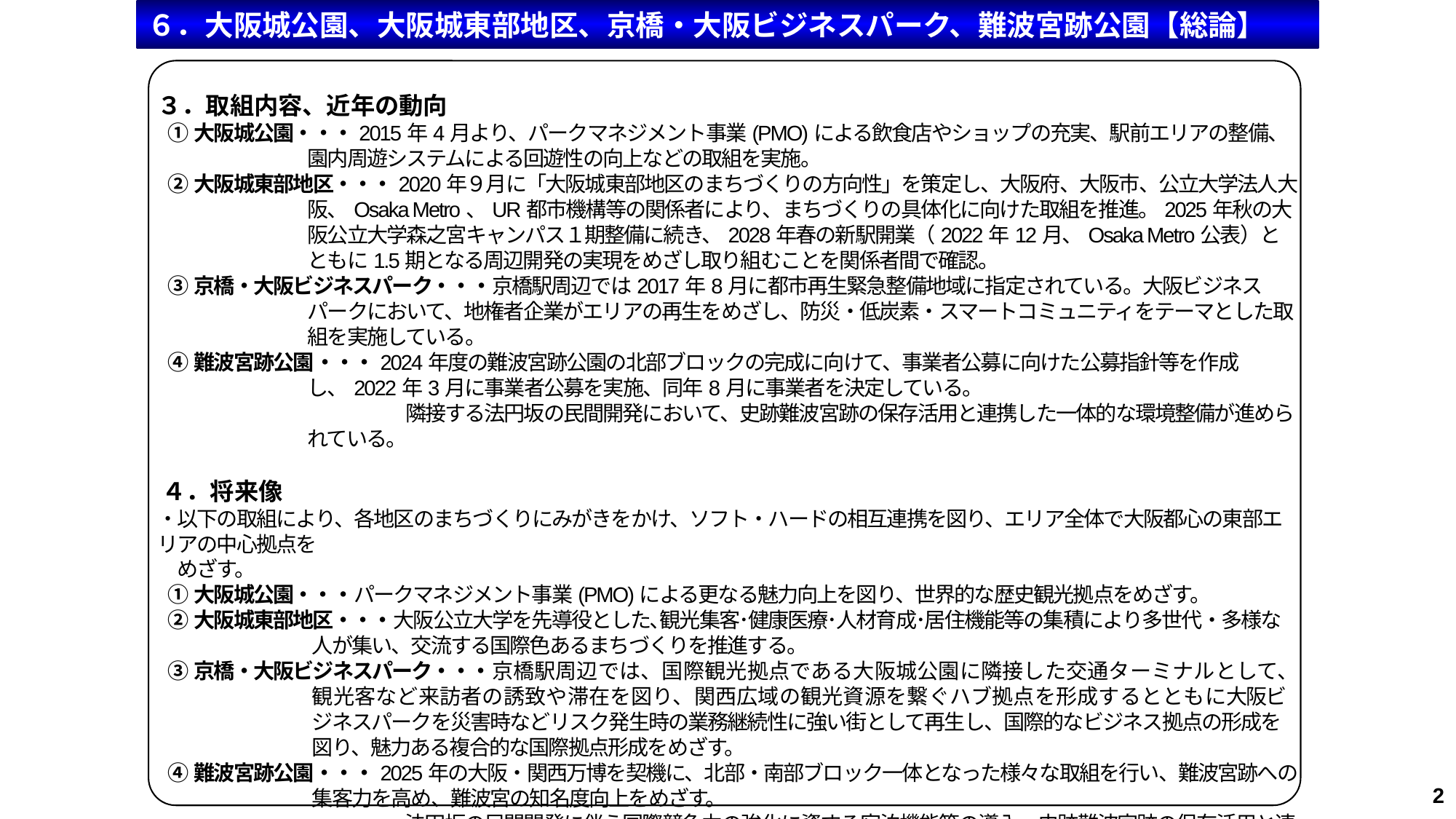

６．大阪城公園、大阪城東部地区、京橋・大阪ビジネスパーク、難波宮跡公園【総論】

３．取組内容、近年の動向
①大阪城公園・・・2015年4月より、パークマネジメント事業(PMO)による飲食店やショップの充実、駅前エリアの整備、園内周遊システムによる回遊性の向上などの取組を実施。
②大阪城東部地区・・・2020年９月に「大阪城東部地区のまちづくりの方向性」を策定し、大阪府、大阪市、公立大学法人大阪、Osaka Metro、UR都市機構等の関係者により、まちづくりの具体化に向けた取組を推進。2025年秋の大阪公立大学森之宮キャンパス１期整備に続き、2028年春の新駅開業（2022年12月、Osaka Metro公表）とともに1.5期となる周辺開発の実現をめざし取り組むことを関係者間で確認。
③京橋・大阪ビジネスパーク・・・京橋駅周辺では2017年8月に都市再生緊急整備地域に指定されている。大阪ビジネスパークにおいて、地権者企業がエリアの再生をめざし、防災・低炭素・スマートコミュニティをテーマとした取組を実施している。
④難波宮跡公園・・・2024年度の難波宮跡公園の北部ブロックの完成に向けて、事業者公募に向けた公募指針等を作成し、2022年3月に事業者公募を実施、同年8月に事業者を決定している。
　　　　　　　　　　　　隣接する法円坂の民間開発において、史跡難波宮跡の保存活用と連携した一体的な環境整備が進められている。

 ４．将来像
・以下の取組により、各地区のまちづくりにみがきをかけ、ソフト・ハードの相互連携を図り、エリア全体で大阪都心の東部エリアの中心拠点を
　めざす。
①大阪城公園・・・パークマネジメント事業(PMO)による更なる魅力向上を図り、世界的な歴史観光拠点をめざす。
②大阪城東部地区・・・大阪公立大学を先導役とした､観光集客･健康医療･人材育成･居住機能等の集積により多世代・多様な人が集い、交流する国際色あるまちづくりを推進する。
③京橋・大阪ビジネスパーク・・・京橋駅周辺では、国際観光拠点である大阪城公園に隣接した交通ターミナルとして、観光客など来訪者の誘致や滞在を図り、関西広域の観光資源を繋ぐハブ拠点を形成するとともに大阪ビジネスパークを災害時などリスク発生時の業務継続性に強い街として再生し、国際的なビジネス拠点の形成を図り、魅力ある複合的な国際拠点形成をめざす。
④難波宮跡公園・・・2025年の大阪・関西万博を契機に、北部・南部ブロック一体となった様々な取組を行い、難波宮跡への集客力を高め、難波宮の知名度向上をめざす。
　　　　　　　　　　　　法円坂の民間開発に伴う国際競争力の強化に資する宿泊機能等の導入、史跡難波宮跡の保存活用と連携した一体的な環境整備・運営の取組により観光拠点機能の強化を進めていく。

2